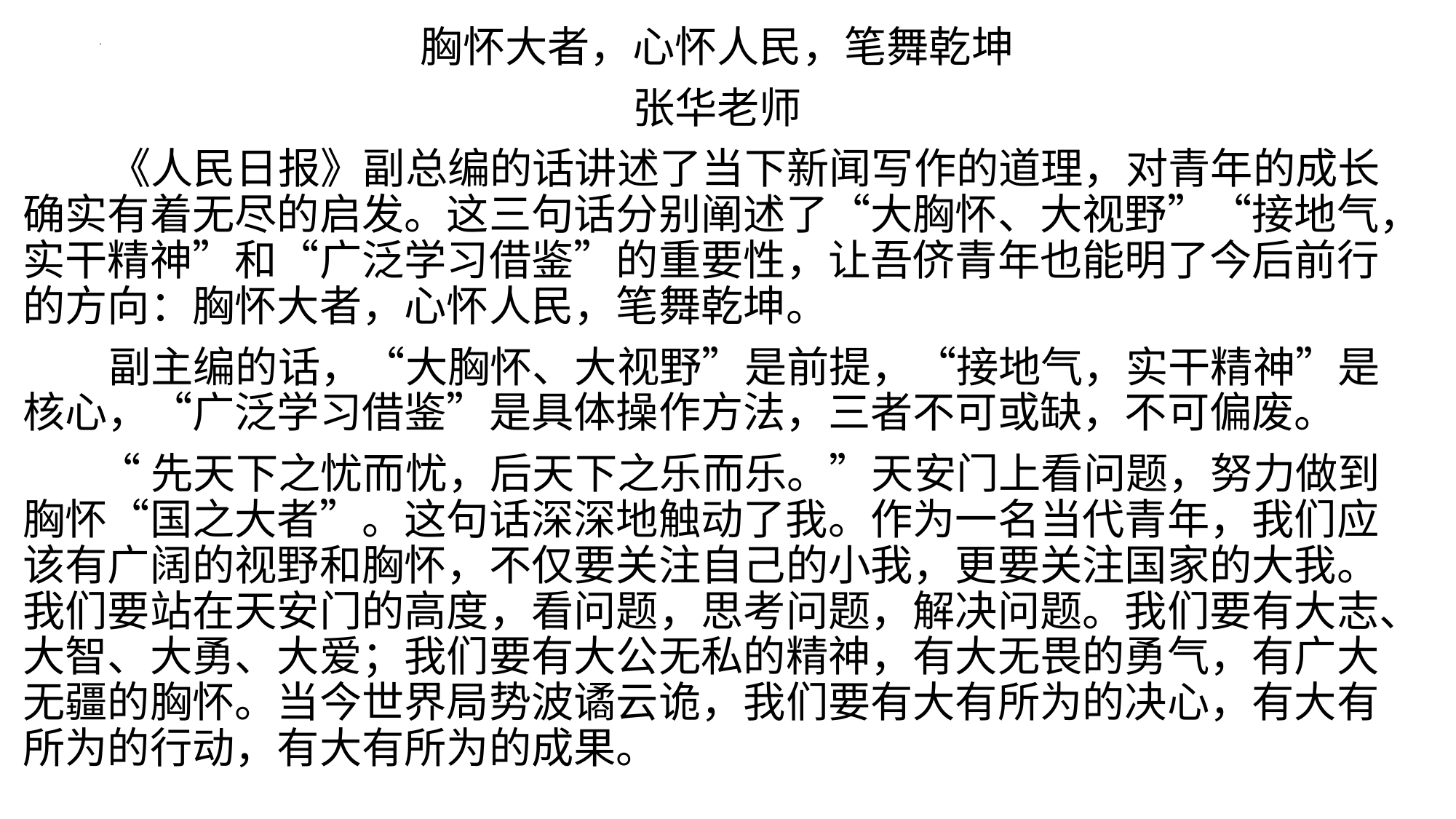

胸怀大者，心怀人民，笔舞乾坤
张华老师
        《人民日报》副总编的话讲述了当下新闻写作的道理，对青年的成长确实有着无尽的启发。这三句话分别阐述了“大胸怀、大视野”“接地气，实干精神”和“广泛学习借鉴”的重要性，让吾侪青年也能明了今后前行的方向：胸怀大者，心怀人民，笔舞乾坤。
        副主编的话，“大胸怀、大视野”是前提，“接地气，实干精神”是核心，“广泛学习借鉴”是具体操作方法，三者不可或缺，不可偏废。
        “先天下之忧而忧，后天下之乐而乐。”天安门上看问题，努力做到胸怀“国之大者”。这句话深深地触动了我。作为一名当代青年，我们应该有广阔的视野和胸怀，不仅要关注自己的小我，更要关注国家的大我。我们要站在天安门的高度，看问题，思考问题，解决问题。我们要有大志、大智、大勇、大爱；我们要有大公无私的精神，有大无畏的勇气，有广大无疆的胸怀。当今世界局势波谲云诡，我们要有大有所为的决心，有大有所为的行动，有大有所为的成果。